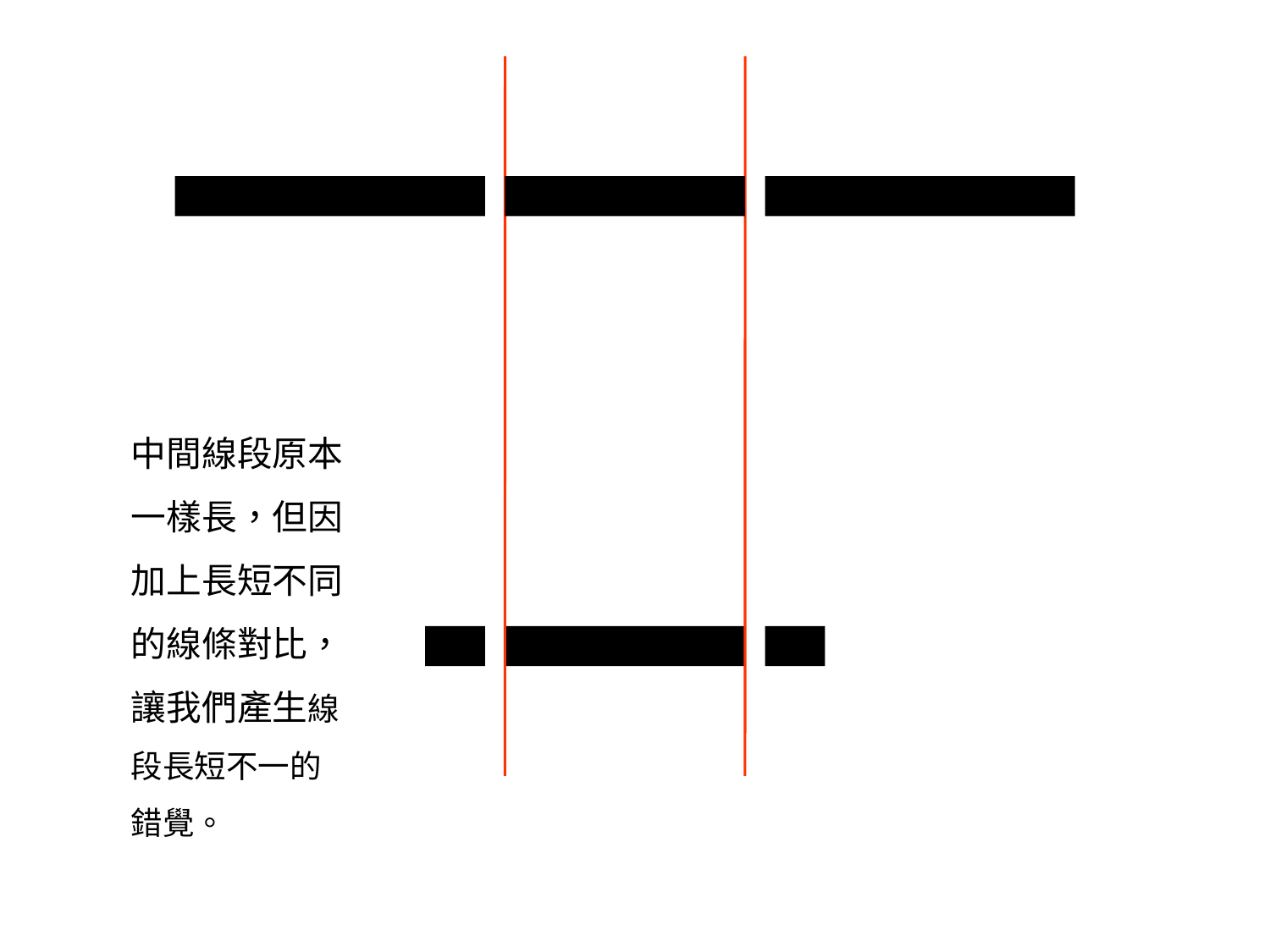

中間線段原本一樣長，但因加上長短不同的線條對比，讓我們產生線段長短不一的錯覺。